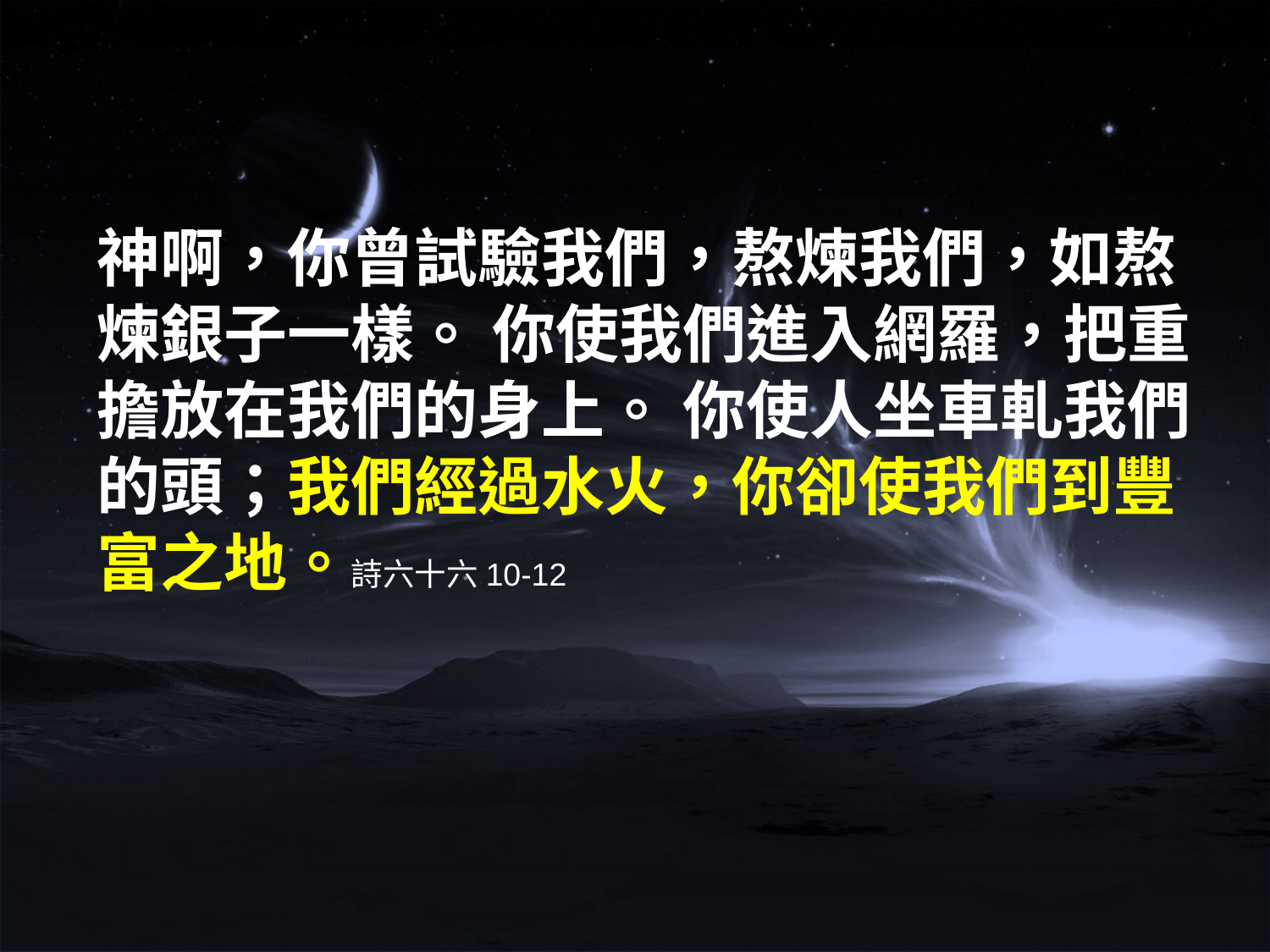

神啊，你曾試驗我們，熬煉我們，如熬煉銀子一樣。 你使我們進入網羅，把重擔放在我們的身上。 你使人坐車軋我們的頭；我們經過水火，你卻使我們到豐富之地。詩六十六10-12